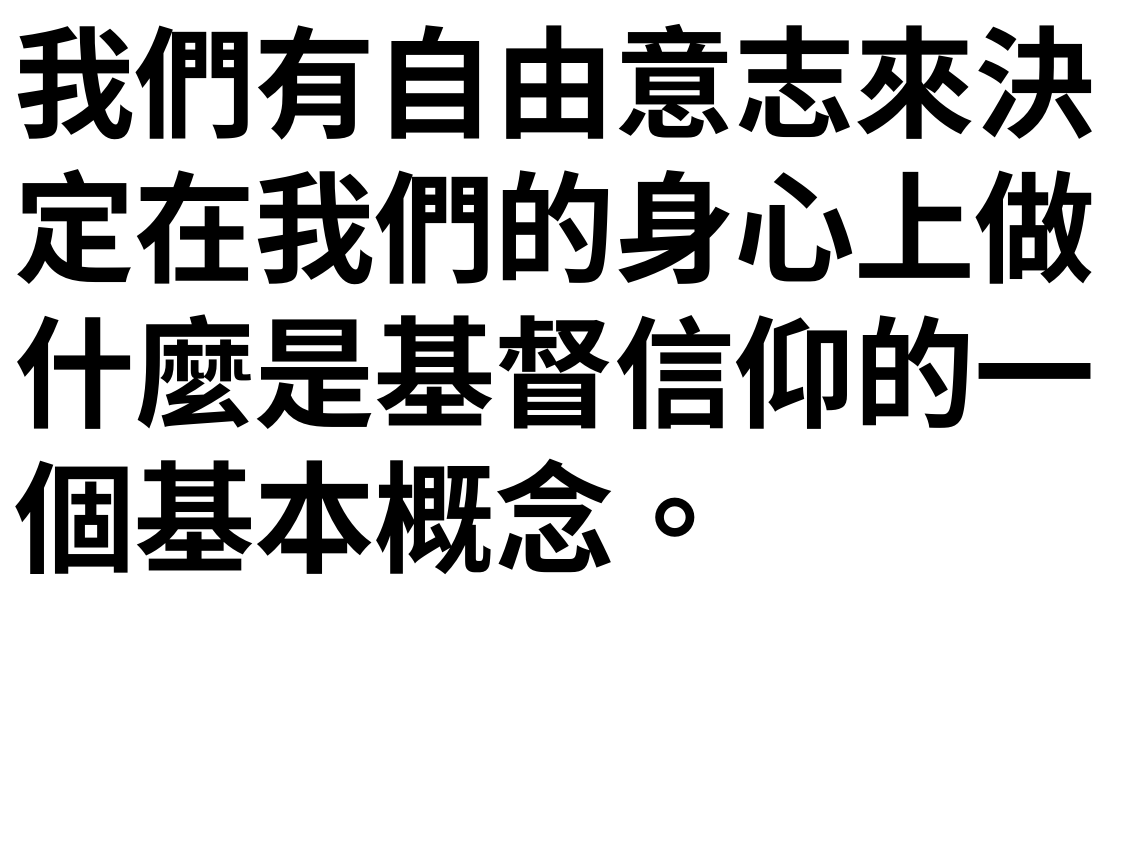

我們有自由意志來決定在我們的身心上做什麼是基督信仰的一個基本概念。